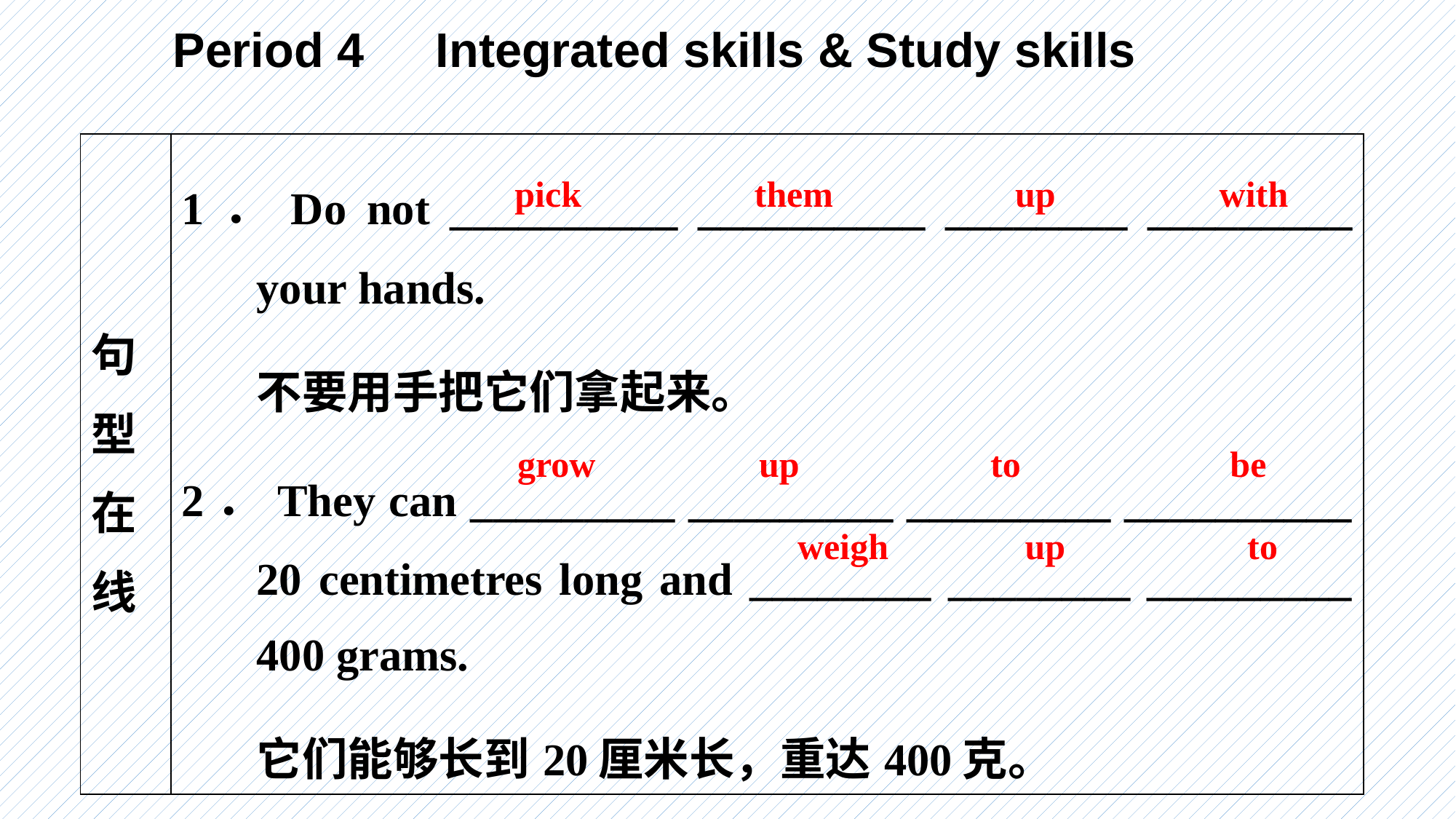

Period 4　Integrated skills & Study skills
| 句 型 在 线 | 1．Do not \_\_\_\_\_\_\_\_\_\_ \_\_\_\_\_\_\_\_\_\_ \_\_\_\_\_\_\_\_ \_\_\_\_\_\_\_\_\_ your hands. 不要用手把它们拿起来。 2．They can \_\_\_\_\_\_\_\_\_ \_\_\_\_\_\_\_\_\_ \_\_\_\_\_\_\_\_\_ \_\_\_\_\_\_\_\_\_\_ 20 centimetres long and \_\_\_\_\_\_\_\_ \_\_\_\_\_\_\_\_ \_\_\_\_\_\_\_\_\_ 400 grams. 它们能够长到20厘米长，重达400克。 |
| --- | --- |
pick                   them                    up                  with

grow                  up                     to                       be
weigh               up                    to